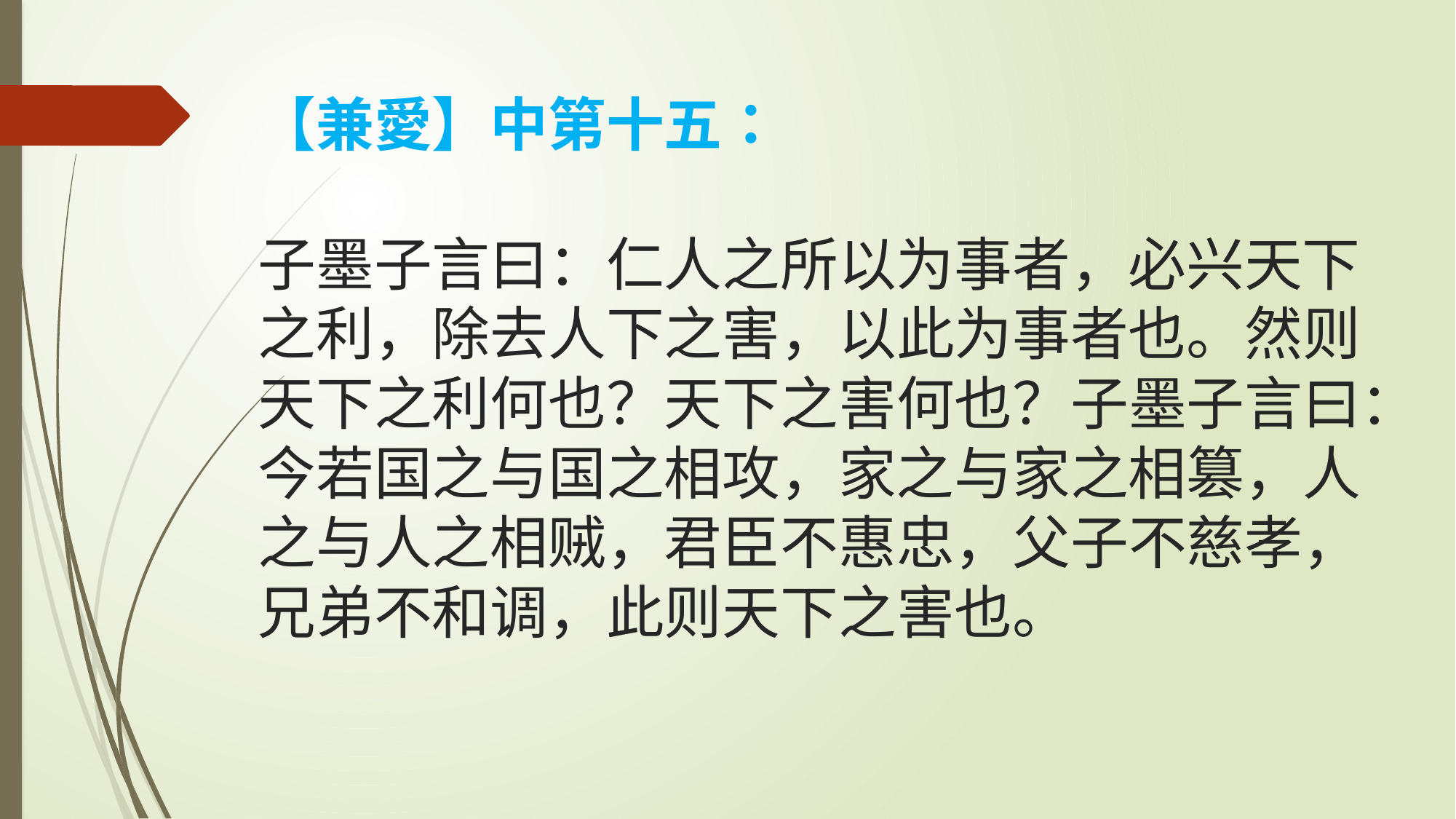

# 【兼愛】中第十五： 子墨子言曰：仁人之所以为事者，必兴天下之利，除去人下之害，以此为事者也。然则天下之利何也？天下之害何也？子墨子言曰：今若国之与国之相攻，家之与家之相篡，人之与人之相贼，君臣不惠忠，父子不慈孝，兄弟不和调，此则天下之害也。